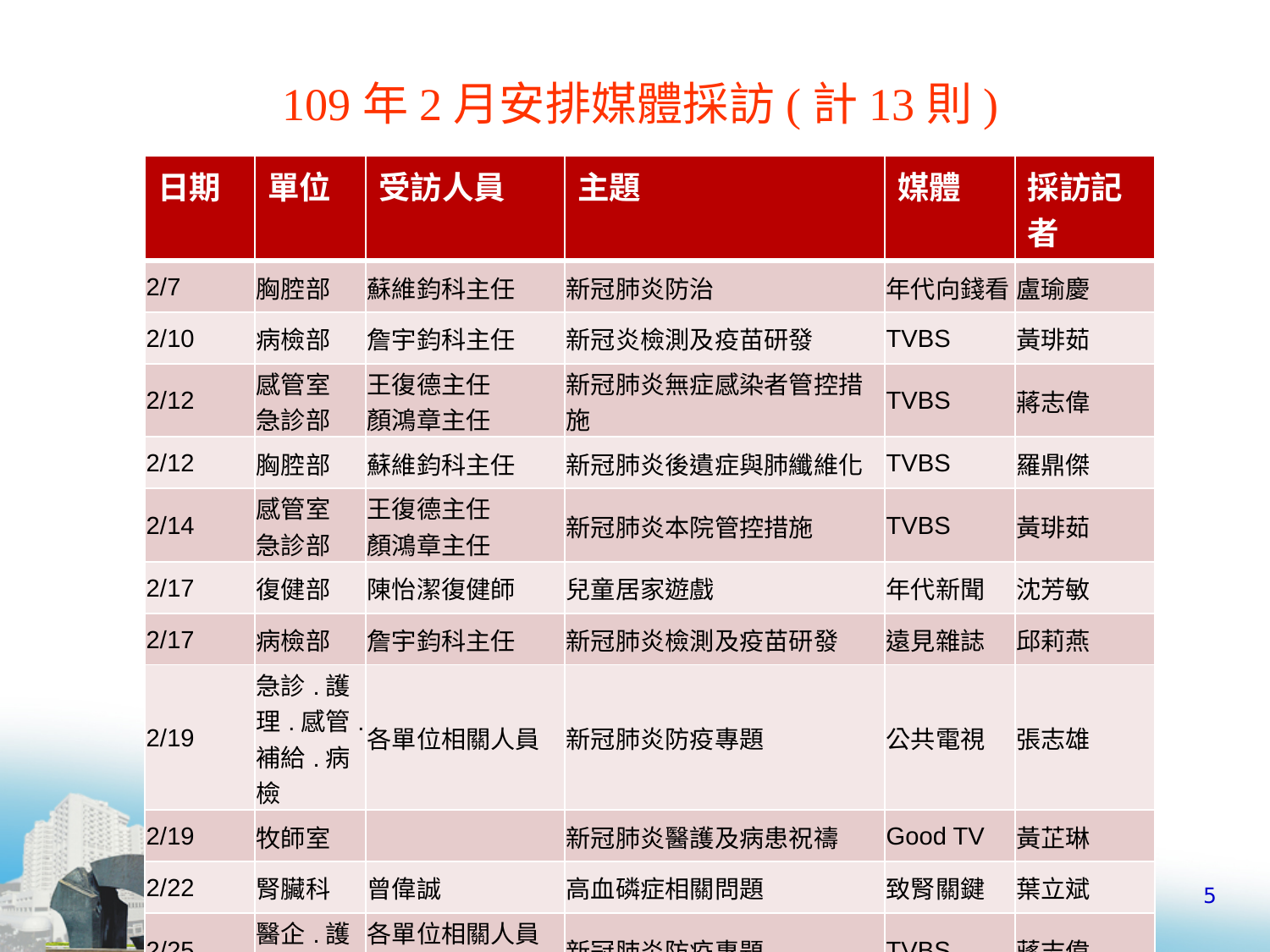

# 109年2月安排媒體採訪(計13則)
| 日期 | 單位 | 受訪人員 | 主題 | 媒體 | 採訪記者 |
| --- | --- | --- | --- | --- | --- |
| 2/7 | 胸腔部 | 蘇維鈞科主任 | 新冠肺炎防治 | 年代向錢看 | 盧瑜慶 |
| 2/10 | 病檢部 | 詹宇鈞科主任 | 新冠炎檢測及疫苗研發 | TVBS | 黃琲茹 |
| 2/12 | 感管室 急診部 | 王復德主任 顏鴻章主任 | 新冠肺炎無症感染者管控措施 | TVBS | 蔣志偉 |
| 2/12 | 胸腔部 | 蘇維鈞科主任 | 新冠肺炎後遺症與肺纖維化 | TVBS | 羅鼎傑 |
| 2/14 | 感管室 急診部 | 王復德主任 顏鴻章主任 | 新冠肺炎本院管控措施 | TVBS | 黃琲茹 |
| 2/17 | 復健部 | 陳怡潔復健師 | 兒童居家遊戲 | 年代新聞 | 沈芳敏 |
| 2/17 | 病檢部 | 詹宇鈞科主任 | 新冠肺炎檢測及疫苗研發 | 遠見雜誌 | 邱莉燕 |
| 2/19 | 急診.護理.感管.補給.病檢 | 各單位相關人員 | 新冠肺炎防疫專題 | 公共電視 | 張志雄 |
| 2/19 | 牧師室 |  | 新冠肺炎醫護及病患祝禱 | Good TV | 黃芷琳 |
| 2/22 | 腎臟科 | 曾偉誠 | 高血磷症相關問題 | 致腎關鍵 | 葉立斌 |
| 2/25 | 醫企.護理.感管 | 各單位相關人員 | 新冠肺炎防疫專題 | TVBS | 蔣志偉 |
5